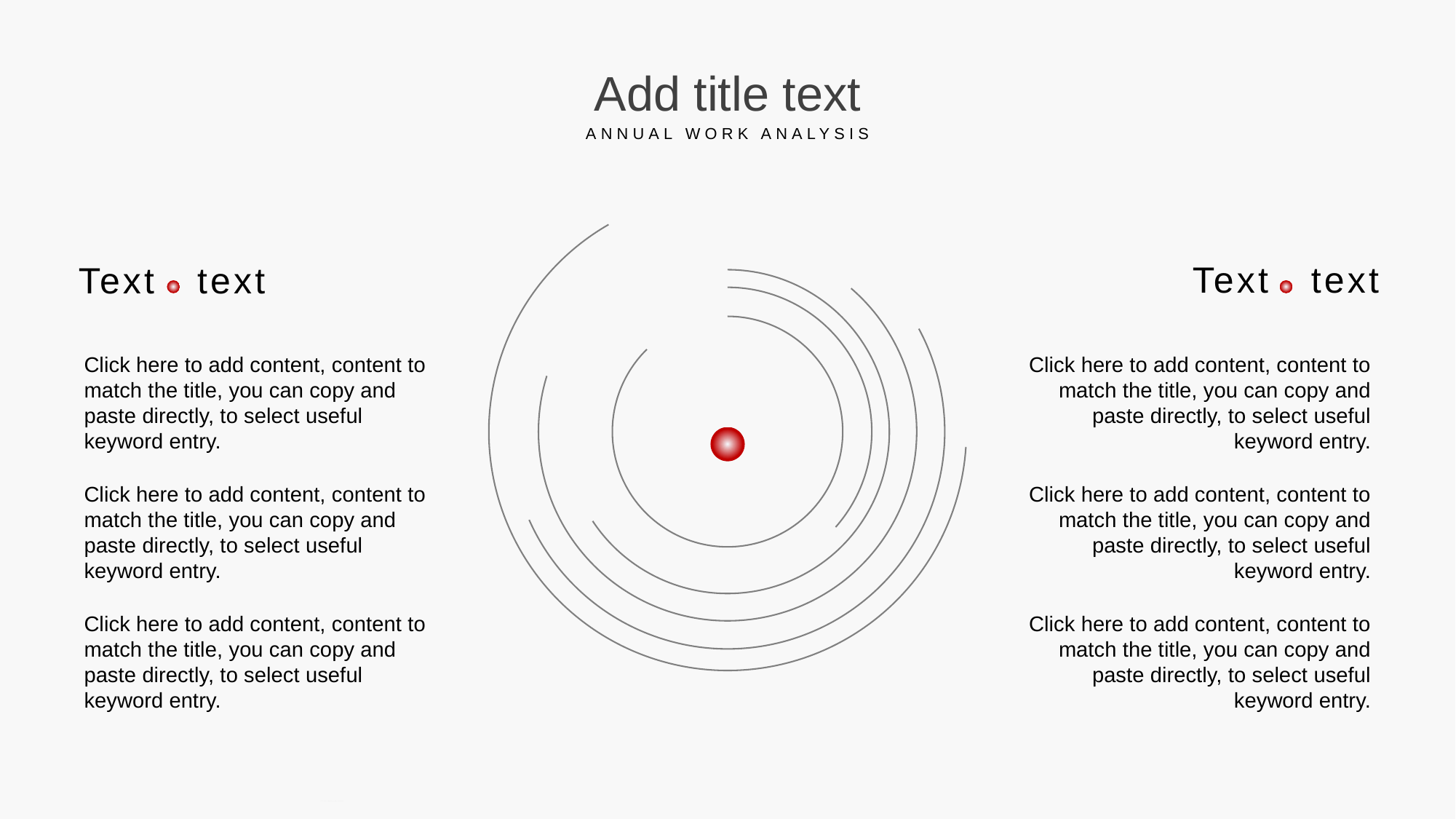

Add title text
ANNUAL WORK ANALYSIS

Text   text

Text   text

。

Click here to add content, content to match the title, you can copy and paste directly, to select useful keyword entry.
Click here to add content, content to match the title, you can copy and paste directly, to select useful keyword entry.

Click here to add content, content to match the title, you can copy and paste directly, to select useful keyword entry.
Click here to add content, content to match the title, you can copy and paste directly, to select useful keyword entry.
Click here to add content, content to match the title, you can copy and paste directly, to select useful keyword entry.
Click here to add content, content to match the title, you can copy and paste directly, to select useful keyword entry.
PPT下载 http://www.1ppt.com/xiazai/